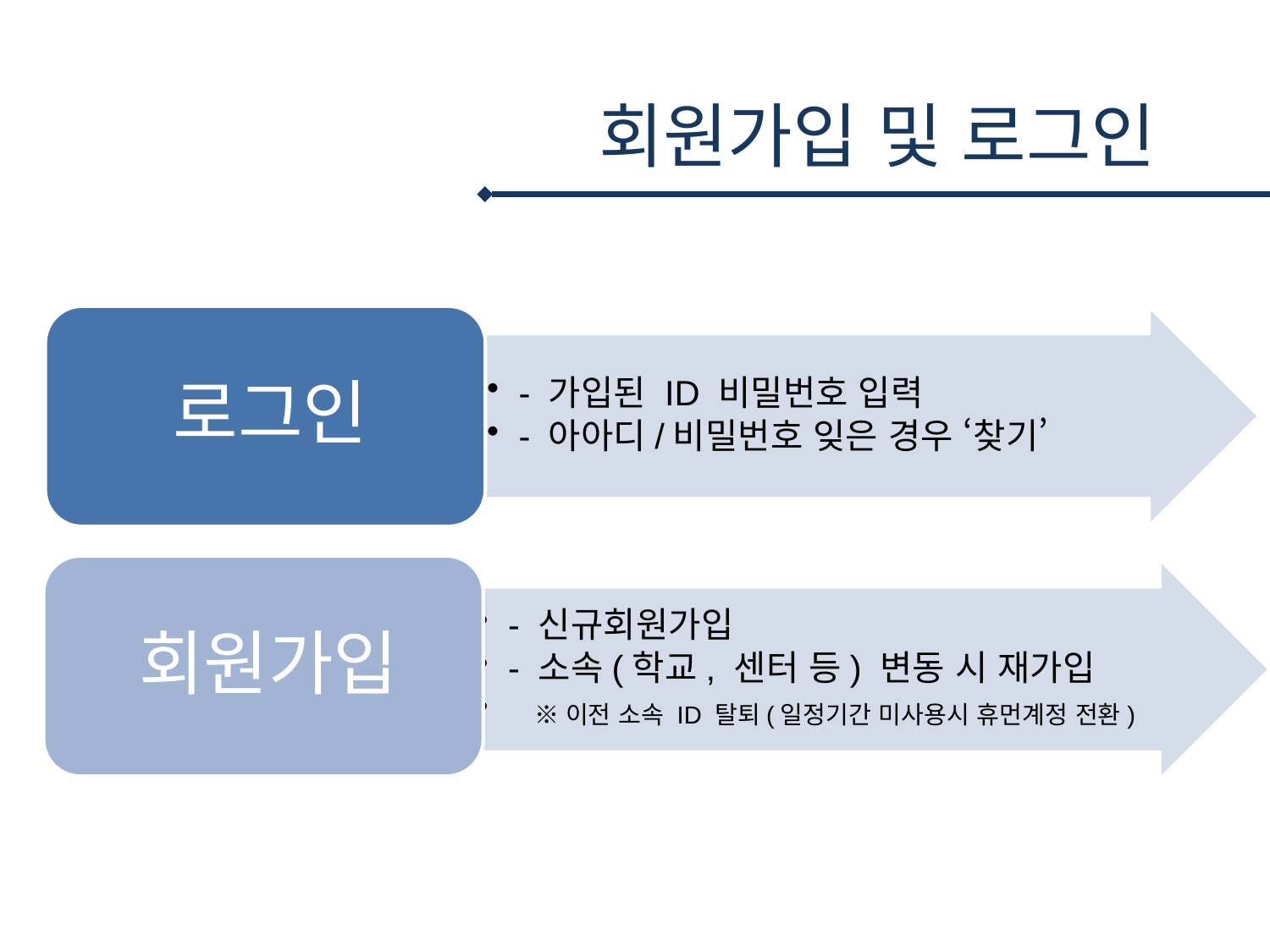

회원가입 및 로그인
- 가입된 ID 비밀번호 입력
- 아아디/비밀번호 잊은 경우 ‘찾기’
로그인
- 신규회원가입
- 소속(학교, 센터 등) 변동 시 재가입
   ※이전 소속 ID 탈퇴(일정기간 미사용시 휴먼계정 전환)
회원가입